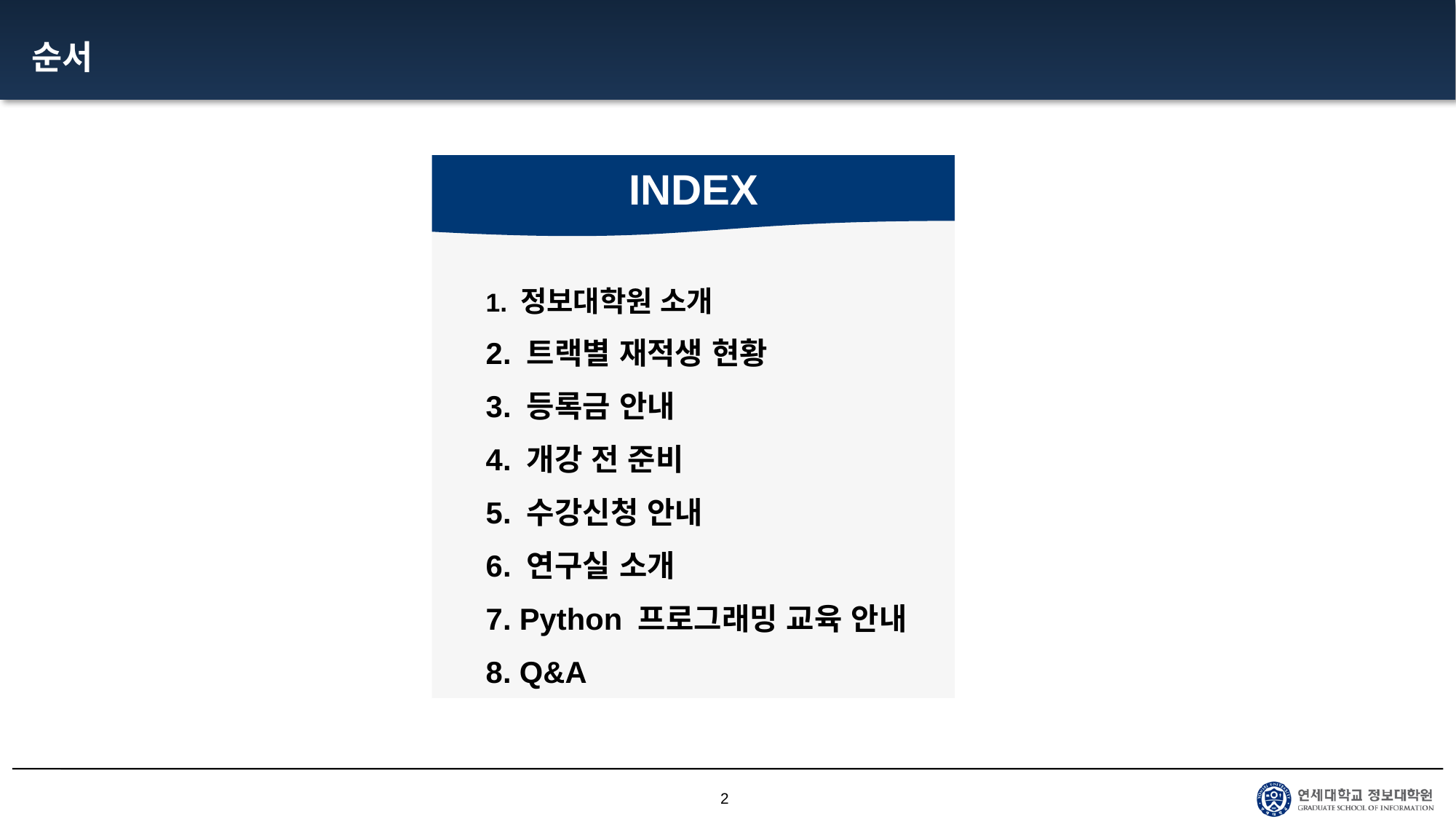

순서
INDEX

1. 정보대학원 소개
2. 트랙별 재적생 현황
3. 등록금 안내
4. 개강 전 준비
5. 수강신청 안내
6. 연구실 소개
7. Python 프로그래밍 교육 안내
8. Q&A